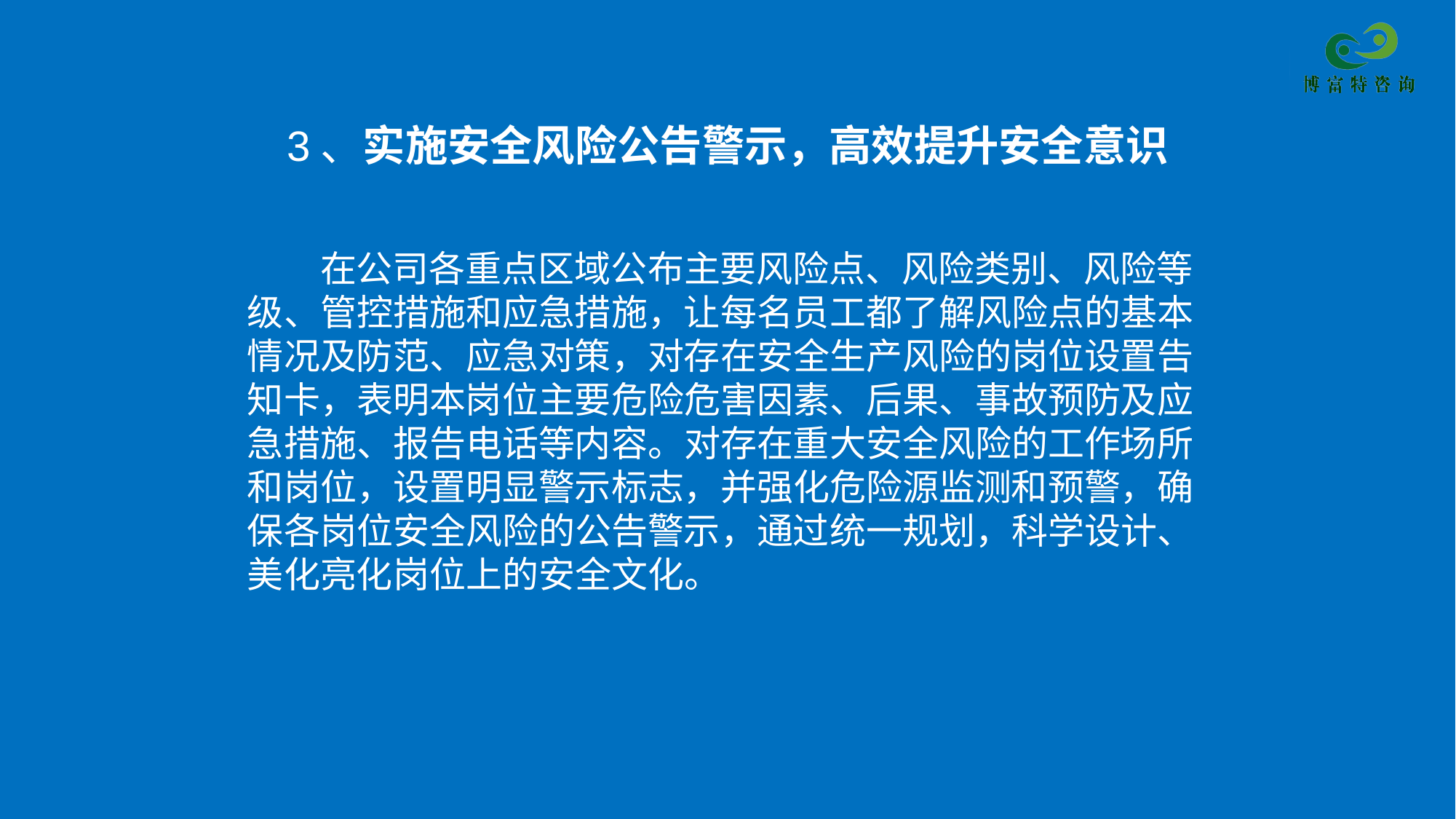

# 3、实施安全风险公告警示，高效提升安全意识
主要在公司各重点区域公布主要风险点、风险类别、风险等级、管控措施和应急措施，让每名员工都了解风险点的基本情况及防范、应急对策，对存在安全生产风险的岗位设置告知卡，表明本岗位主要危险危害因素、后果、事故预防及应急措施、报告电话等内容。对存在重大安全风险的工作场所和岗位，设置明显警示标志，并强化危险源监测和预警，确保各岗位安全风险的公告警示，通过统一规划，科学设计、美化亮化岗位上的安全文化。

21